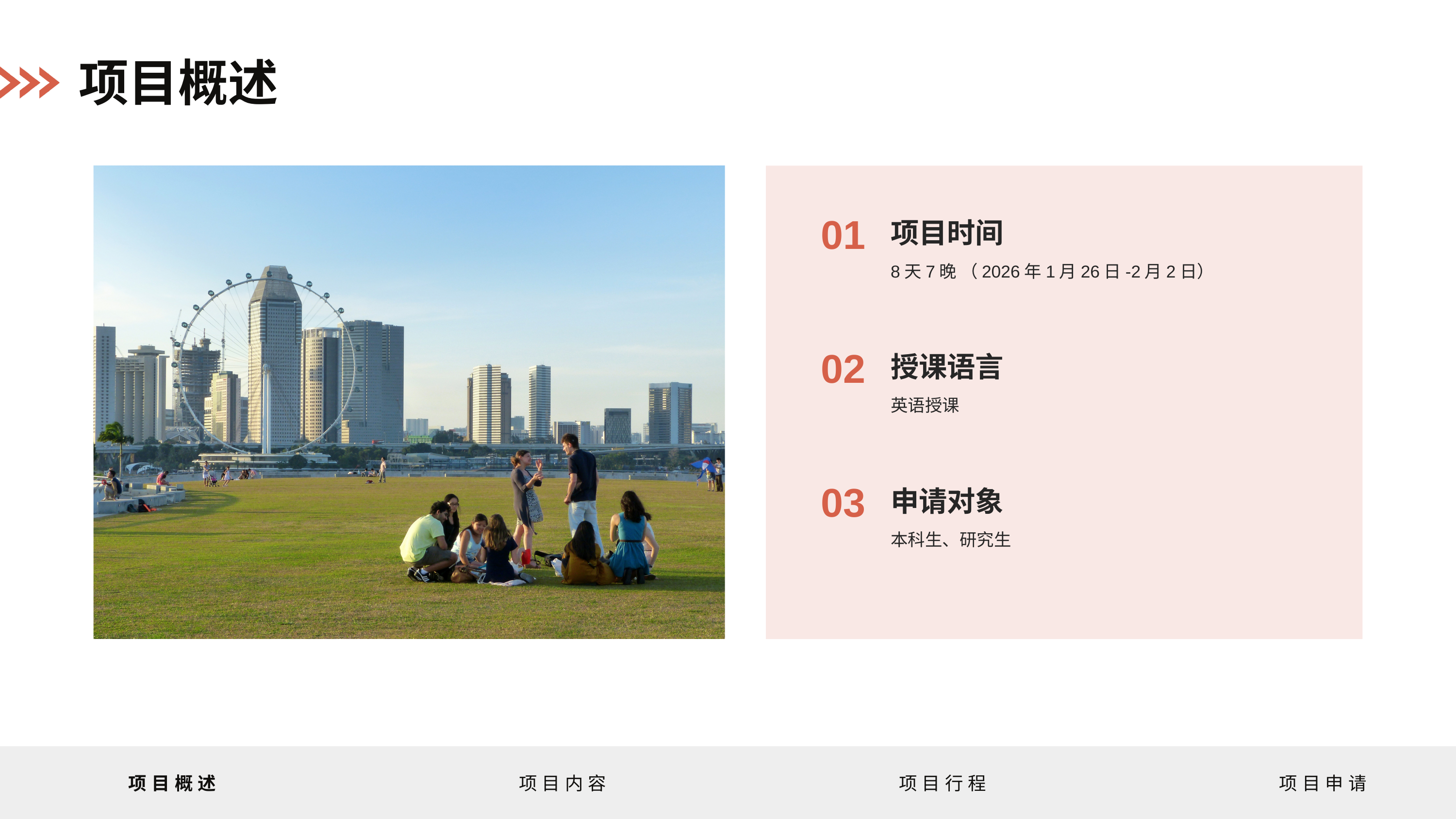

项目概述

项目时间
01
8天7晚 （2026年1月26日-2月2日）
授课语言
02
英语授课
申请对象
03
本科生、研究生

项目概述
项目内容
项目行程
项目申请